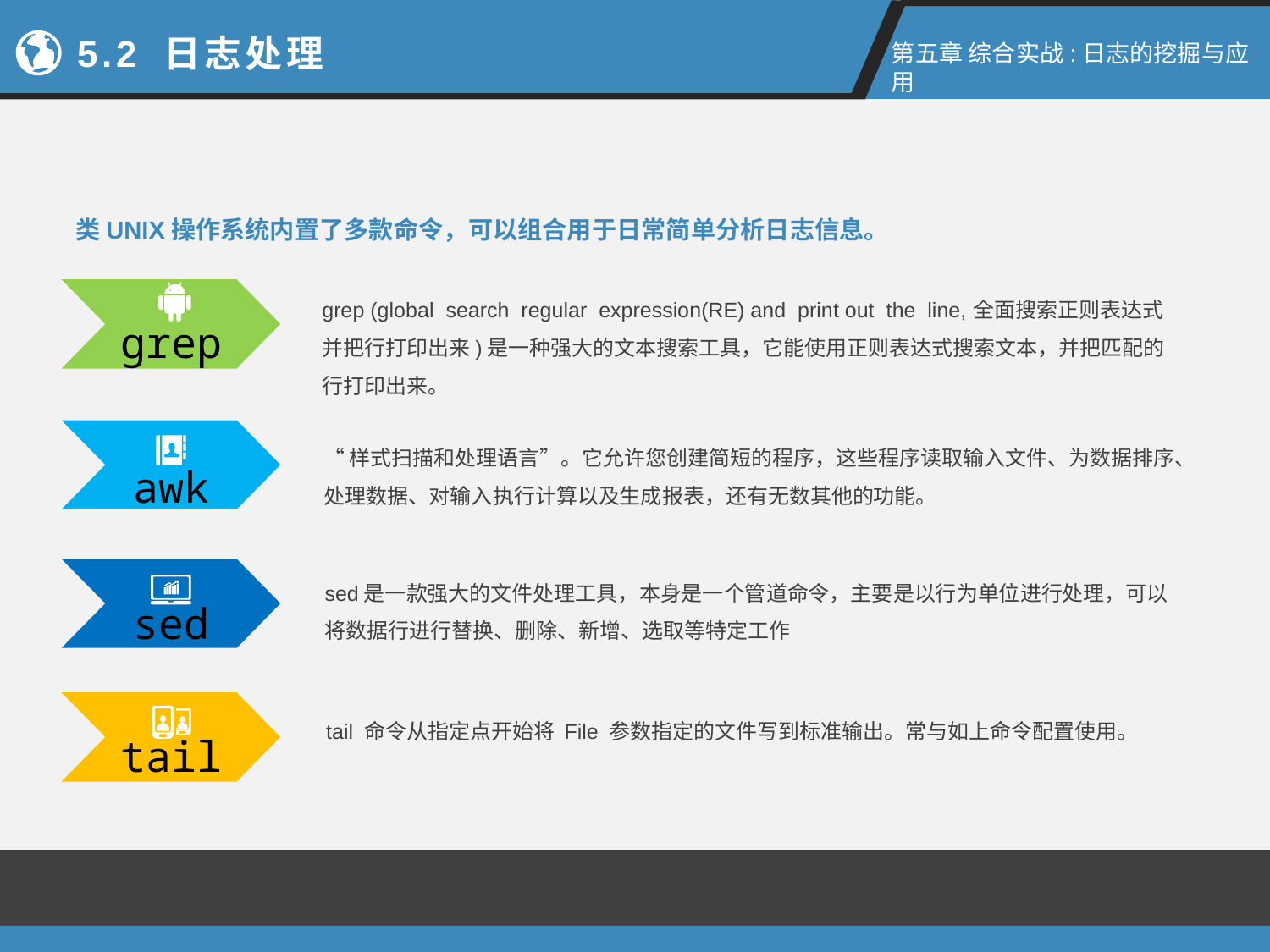

5.2 日志处理

第五章 综合实战:日志的挖掘与应用
类UNIX操作系统内置了多款命令，可以组合用于日常简单分析日志信息。
grep (global  search  regular  expression(RE) and  print out  the  line,全面搜索正则表达式并把行打印出来)是一种强大的文本搜索工具，它能使用正则表达式搜索文本，并把匹配的行打印出来。

grep

awk

“样式扫描和处理语言”。它允许您创建简短的程序，这些程序读取输入文件、为数据排序、处理数据、对输入执行计算以及生成报表，还有无数其他的功能。

sed

sed是一款强大的文件处理工具，本身是一个管道命令，主要是以行为单位进行处理，可以将数据行进行替换、删除、新增、选取等特定工作

tail

tail 命令从指定点开始将 File 参数指定的文件写到标准输出。常与如上命令配置使用。